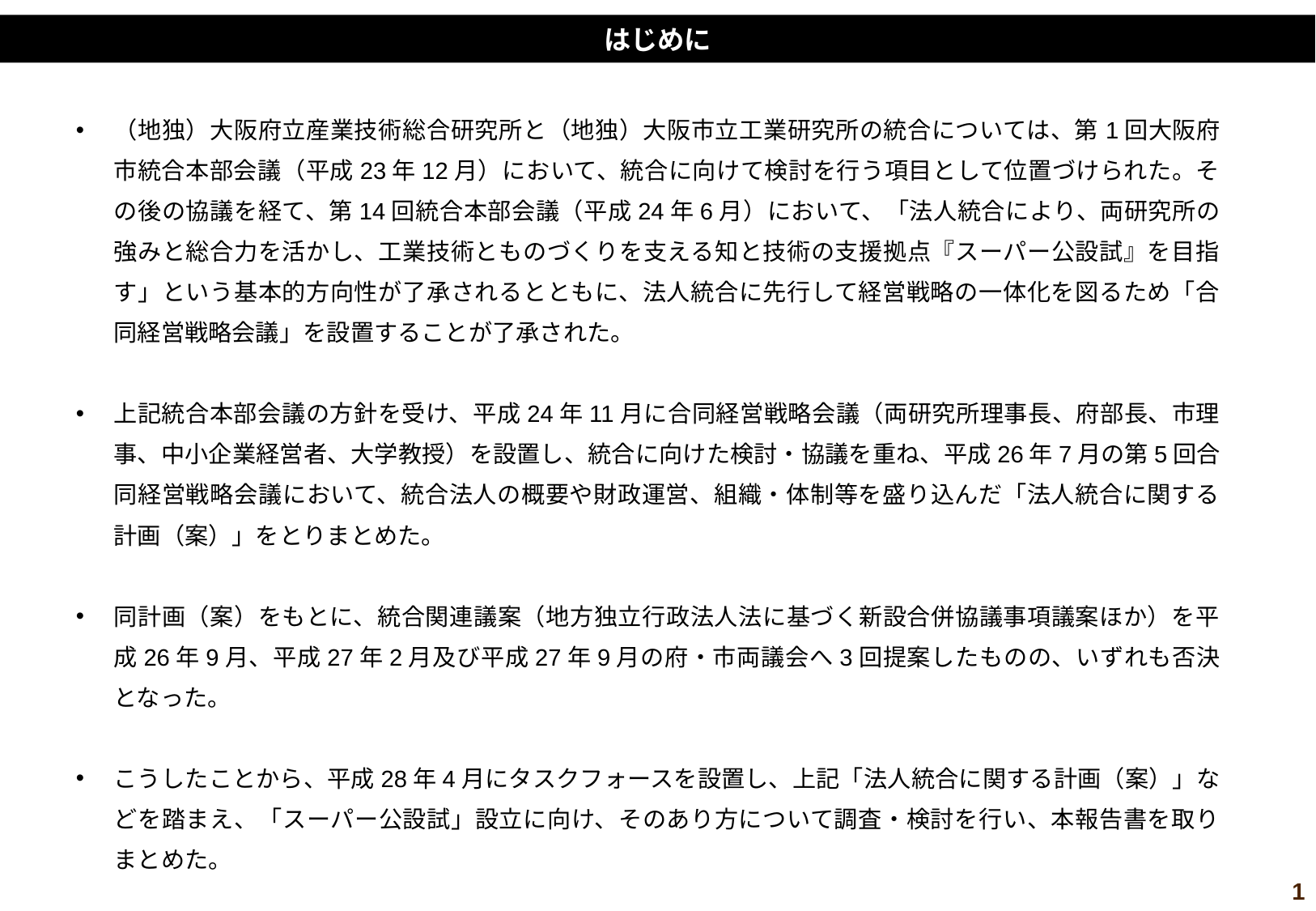

# はじめに
（地独）大阪府立産業技術総合研究所と（地独）大阪市立工業研究所の統合については、第1回大阪府市統合本部会議（平成23年12月）において、統合に向けて検討を行う項目として位置づけられた。その後の協議を経て、第14回統合本部会議（平成24年6月）において、「法人統合により、両研究所の強みと総合力を活かし、工業技術とものづくりを支える知と技術の支援拠点『スーパー公設試』を目指す」という基本的方向性が了承されるとともに、法人統合に先行して経営戦略の一体化を図るため「合同経営戦略会議」を設置することが了承された。

上記統合本部会議の方針を受け、平成24年11月に合同経営戦略会議（両研究所理事長、府部長、市理事、中小企業経営者、大学教授）を設置し、統合に向けた検討・協議を重ね、平成26年7月の第5回合同経営戦略会議において、統合法人の概要や財政運営、組織・体制等を盛り込んだ「法人統合に関する計画（案）」をとりまとめた。

同計画（案）をもとに、統合関連議案（地方独立行政法人法に基づく新設合併協議事項議案ほか）を平成26年9月、平成27年2月及び平成27年9月の府・市両議会へ3回提案したものの、いずれも否決となった。

こうしたことから、平成28年4月にタスクフォースを設置し、上記「法人統合に関する計画（案）」などを踏まえ、「スーパー公設試」設立に向け、そのあり方について調査・検討を行い、本報告書を取りまとめた。

統合関連議案の可決後は、本報告書を踏まえ、タスクフォースにおいて、府市共同で設置する評価委員会（外部有識者で構成）の意見を聴取しつつ、統合法人の中期目標及び中期計画を検討し、平成29年4月に「スーパー公設試」が設立できるよう取り組んでいく。
～
1